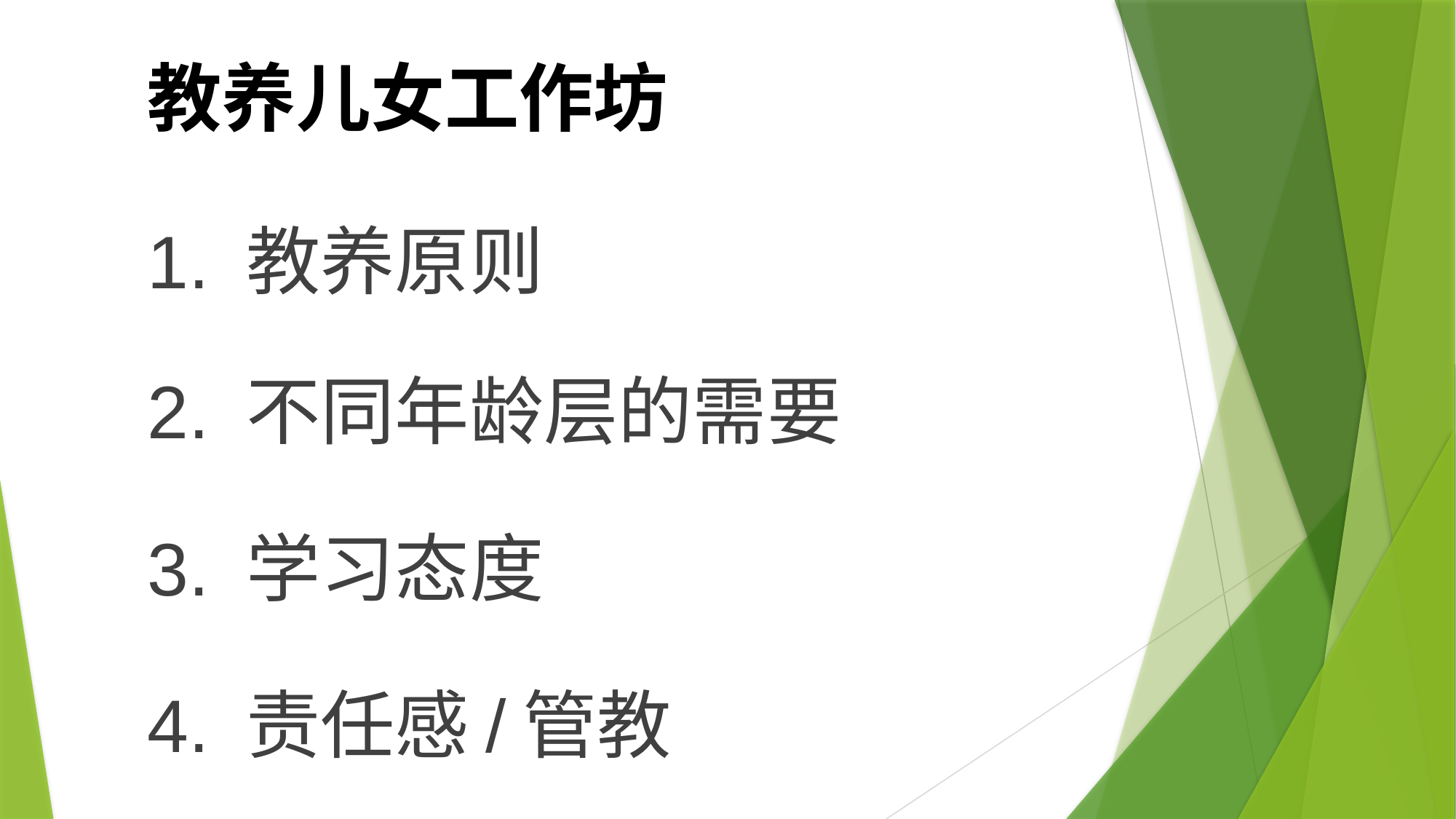

教养儿女工作坊

1. 教养原则

2. 不同年龄层的需要

3. 学习态度

4. 责任感/管教